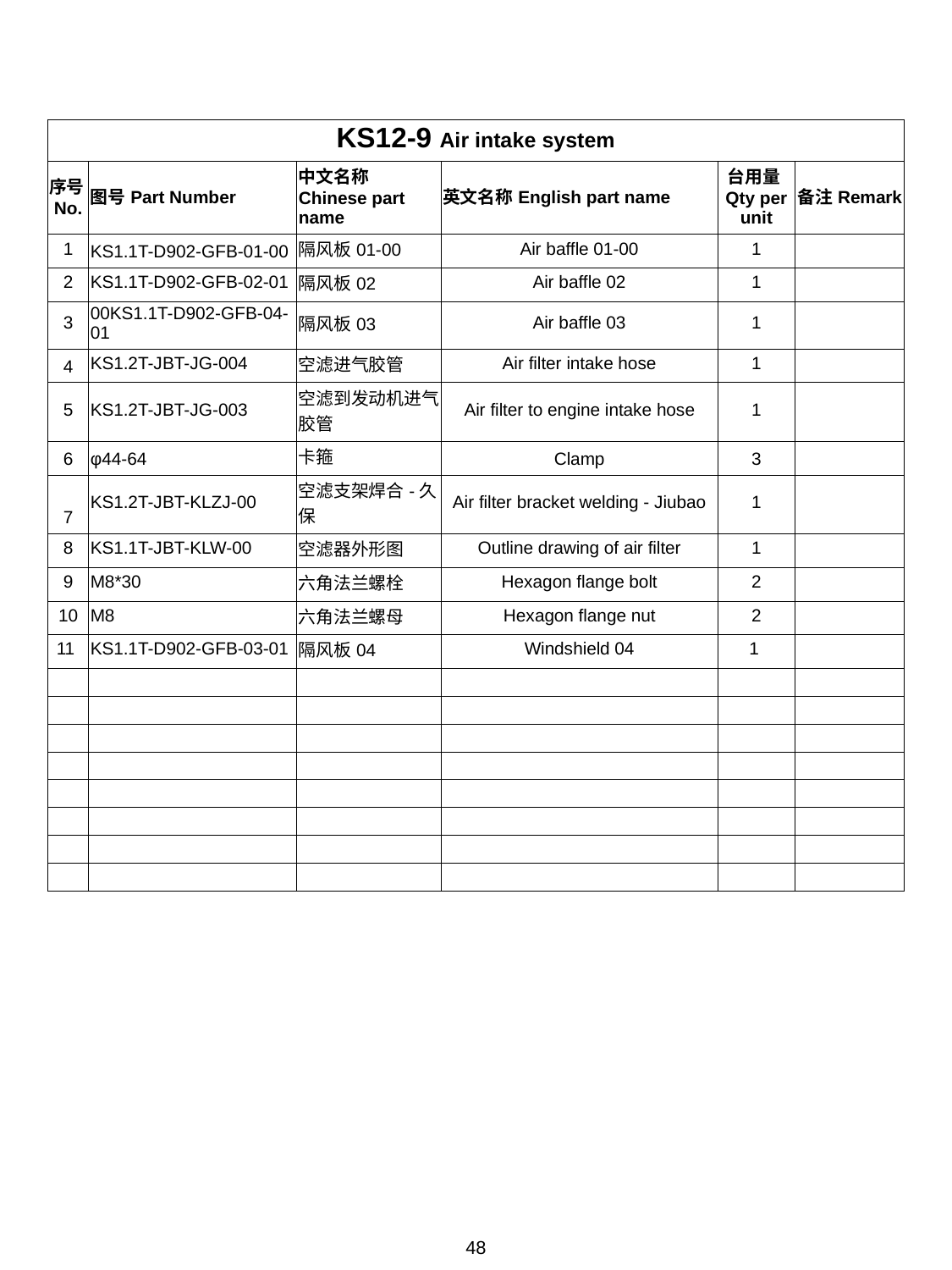

| KS12-9 Air intake system |  |  |  |  |  |
| --- | --- | --- | --- | --- | --- |
| 序号No. | 图号Part Number | 中文名称Chinese part name | 英文名称English part name | 台用量Qty per unit | 备注Remark |
| 1 | KS1.1T-D902-GFB-01-00 | 隔风板01-00 | Air baffle 01-00 | 1 |  |
| 2 | KS1.1T-D902-GFB-02-01 | 隔风板02 | Air baffle 02 | 1 |  |
| 3 | 00KS1.1T-D902-GFB-04-01 | 隔风板03 | Air baffle 03 | 1 |  |
| 4 | KS1.2T-JBT-JG-004 | 空滤进气胶管 | Air filter intake hose | 1 |  |
| 5 | KS1.2T-JBT-JG-003 | 空滤到发动机进气胶管 | Air filter to engine intake hose | 1 |  |
| 6 | φ44-64 | 卡箍 | Clamp | 3 |  |
| 7 | KS1.2T-JBT-KLZJ-00 | 空滤支架焊合-久保 | Air filter bracket welding - Jiubao | 1 |  |
| 8 | KS1.1T-JBT-KLW-00 | 空滤器外形图 | Outline drawing of air filter | 1 |  |
| 9 | M8\*30 | 六角法兰螺栓 | Hexagon flange bolt | 2 |  |
| 10 | M8 | 六角法兰螺母 | Hexagon flange nut | 2 |  |
| 11 | KS1.1T-D902-GFB-03-01 | 隔风板04 | Windshield 04 | 1 |  |
|  |  |  |  |  |  |
|  |  |  |  |  |  |
|  |  |  |  |  |  |
|  |  |  |  |  |  |
|  |  |  |  |  |  |
|  |  |  |  |  |  |
|  |  |  |  |  |  |
|  |  |  |  |  |  |
48